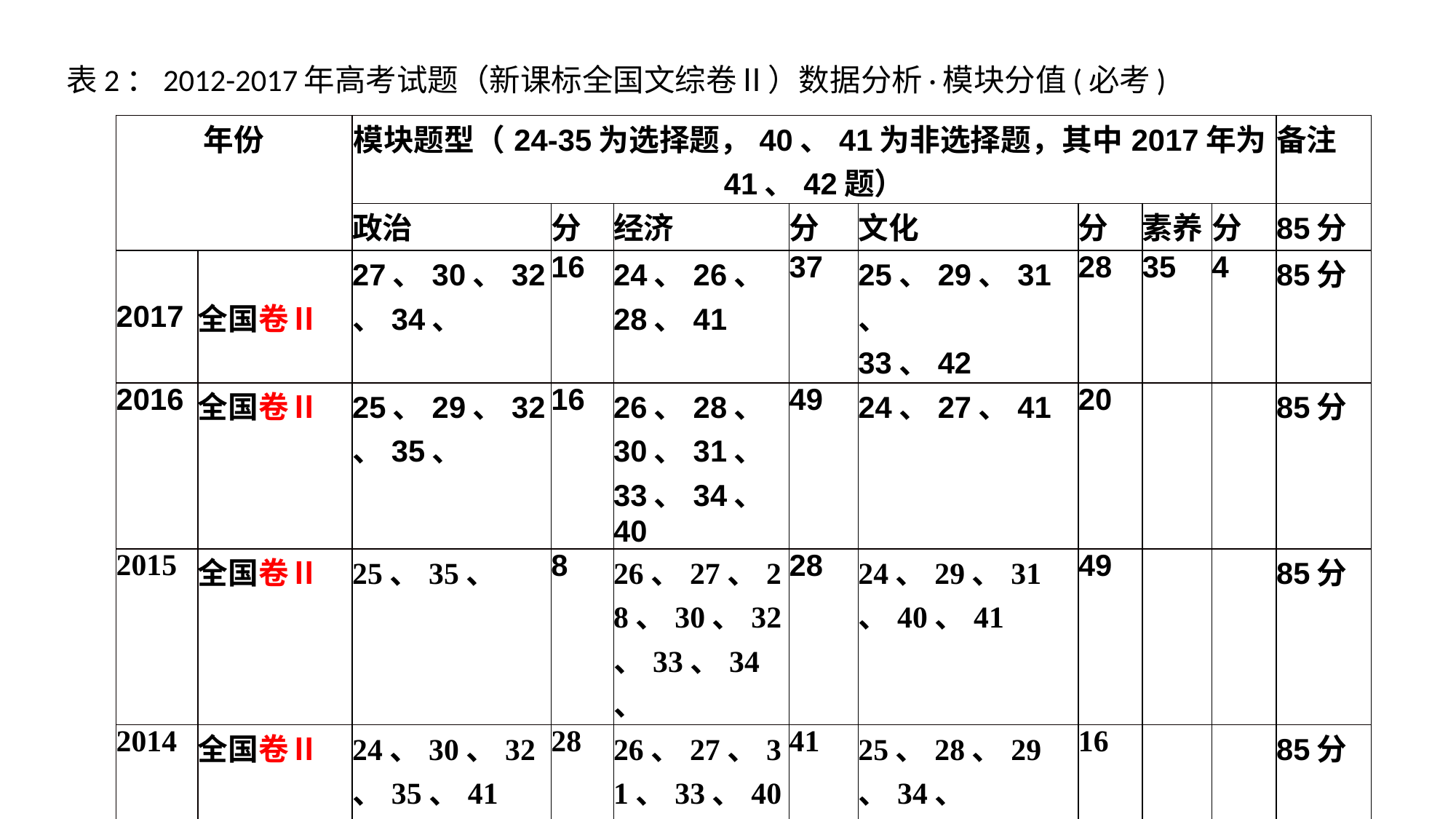

# 表2：2012-2017年高考试题（新课标全国文综卷Ⅱ）数据分析·模块分值(必考)
| 年份 |  | 模块题型（24-35为选择题，40、41为非选择题，其中2017年为41、42题） |  |  |  |  |  |  |  | 备注 |
| --- | --- | --- | --- | --- | --- | --- | --- | --- | --- | --- |
|  |  | 政治 | 分 | 经济 | 分 | 文化 | 分 | 素养 | 分 | 85分 |
| 2017 | 全国卷Ⅱ | 27、30、32、34、 | 16 | 24、26、28、41 | 37 | 25、29、31、 33、42 | 28 | 35 | 4 | 85分 |
| 2016 | 全国卷Ⅱ | 25、29、32、35、 | 16 | 26、28、30、31、33、34、40 | 49 | 24、27、41 | 20 |  |  | 85分 |
| 2015 | 全国卷Ⅱ | 25、35、 | 8 | 26、27、28、30、32、33、34、 | 28 | 24、29、31、40、41 | 49 |  |  | 85分 |
| 2014 | 全国卷Ⅱ | 24、30、32、35、41 | 28 | 26、27、31、33、40、 | 41 | 25、28、29、34、 | 16 |  |  | 85分 |
| 2013 | 全国卷Ⅱ | 29、32、33、34、41 | 28 | 25、26、30、35 | 16 | 27、28、31、40 | 37 | 24 | 4 | 85分 |
| 2012 | 全国卷Ⅱ | 28、29、31、34 | 16 | 24、26、30、32、33、35、40 | 49 | 25、27、41、 | 20 |  |  | 85分 |